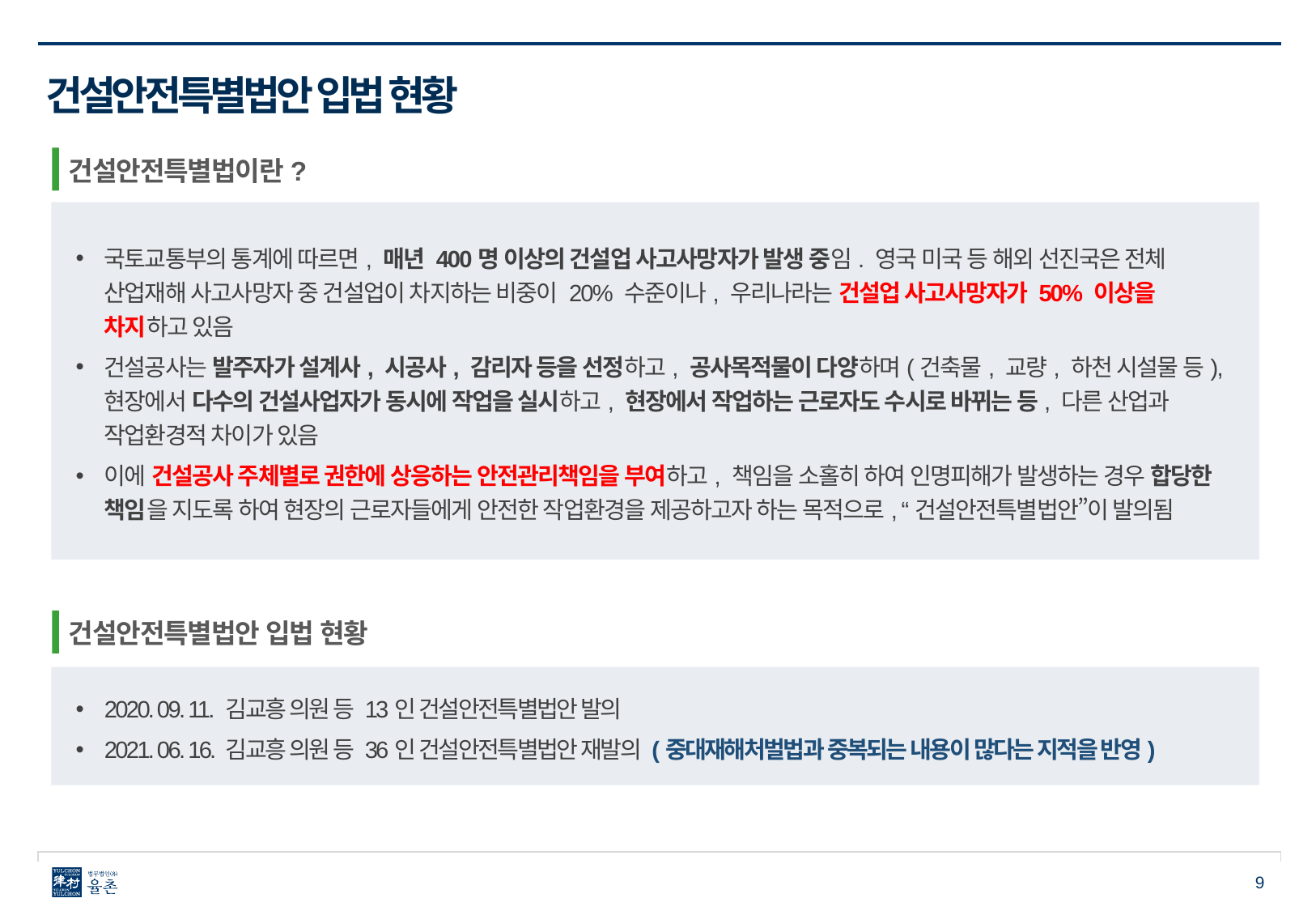

건설안전특별법안 입법 현황

건설안전특별법이란?
국토교통부의 통계에 따르면, 매년 400명 이상의 건설업 사고사망자가 발생 중임. 영국 미국 등 해외 선진국은 전체 산업재해 사고사망자 중 건설업이 차지하는 비중이 20% 수준이나, 우리나라는 건설업 사고사망자가 50% 이상을 차지하고 있음
건설공사는 발주자가 설계사, 시공사, 감리자 등을 선정하고, 공사목적물이 다양하며(건축물, 교량, 하천 시설물 등), 현장에서 다수의 건설사업자가 동시에 작업을 실시하고, 현장에서 작업하는 근로자도 수시로 바뀌는 등, 다른 산업과 작업환경적 차이가 있음
이에 건설공사 주체별로 권한에 상응하는 안전관리책임을 부여하고, 책임을 소홀히 하여 인명피해가 발생하는 경우 합당한 책임을 지도록 하여 현장의 근로자들에게 안전한 작업환경을 제공하고자 하는 목적으로, “건설안전특별법안”이 발의됨

건설안전특별법안 입법 현황
2020. 09. 11. 	김교흥 의원 등 13인 건설안전특별법안 발의
2021. 06. 16.	김교흥 의원 등 36인 건설안전특별법안 재발의 (중대재해처벌법과 중복되는 내용이 많다는 지적을 반영)
9